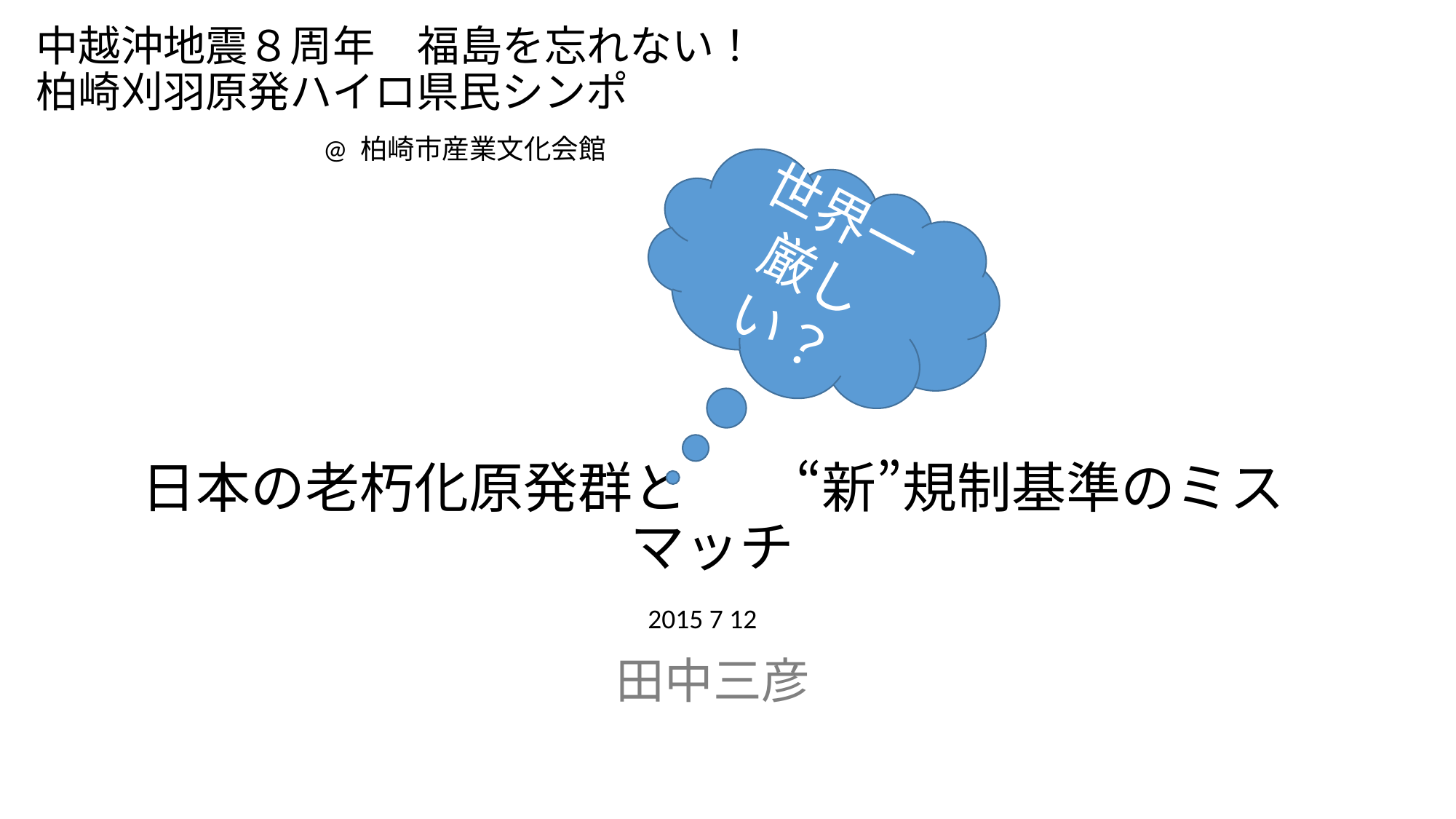

# 中越沖地震８周年　福島を忘れない！ 柏崎刈羽原発ハイロ県民シンポ
@ 柏崎市産業文化会館
世界一厳しい？
日本の老朽化原発群と　　“新”規制基準のミスマッチ
2015 7 12
田中三彦